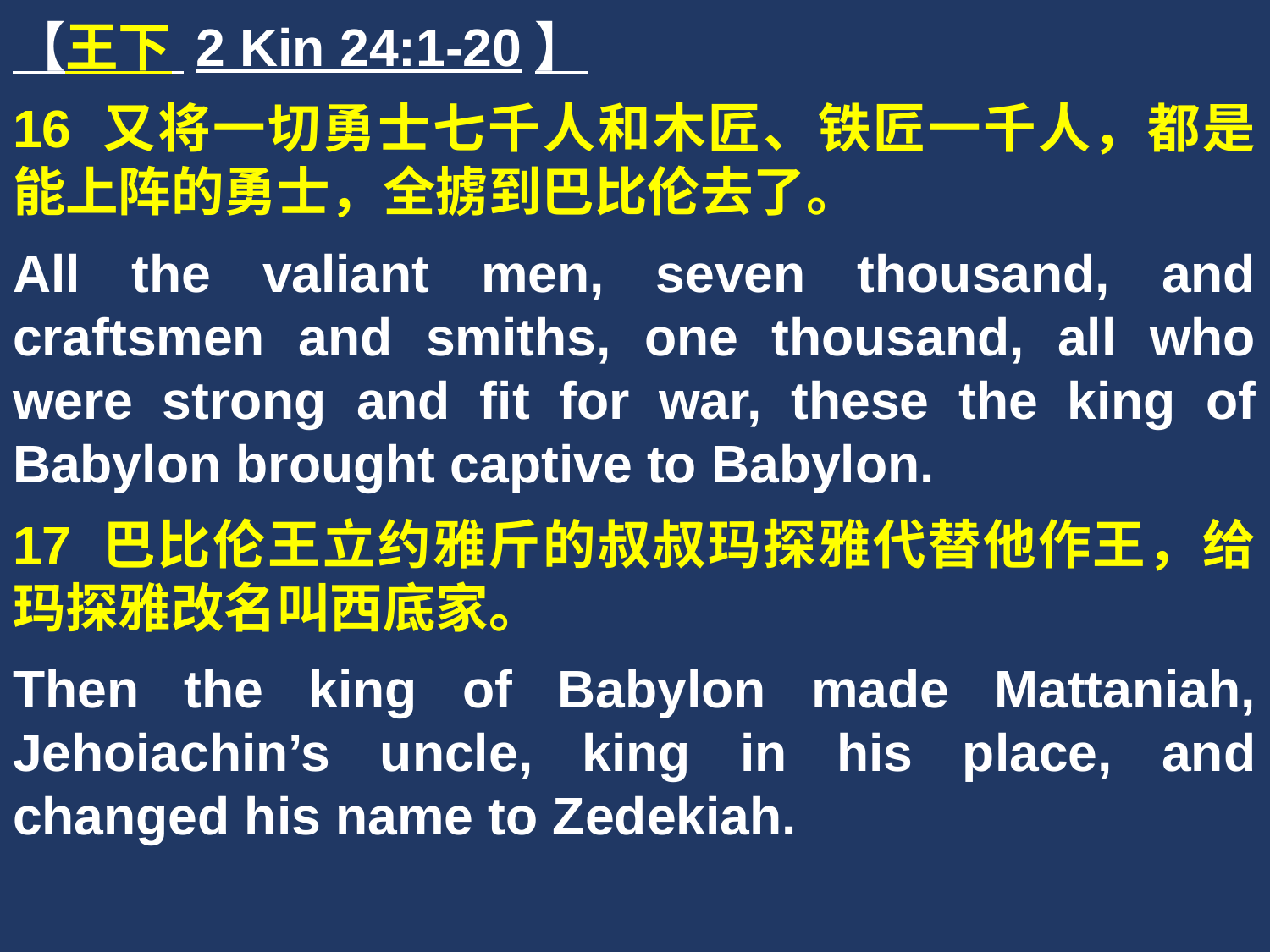

【王下 2 Kin 24:1-20】
16 又将一切勇士七千人和木匠、铁匠一千人，都是能上阵的勇士，全掳到巴比伦去了。
All the valiant men, seven thousand, and craftsmen and smiths, one thousand, all who were strong and fit for war, these the king of Babylon brought captive to Babylon.
17 巴比伦王立约雅斤的叔叔玛探雅代替他作王，给玛探雅改名叫西底家。
Then the king of Babylon made Mattaniah, Jehoiachin’s uncle, king in his place, and changed his name to Zedekiah.